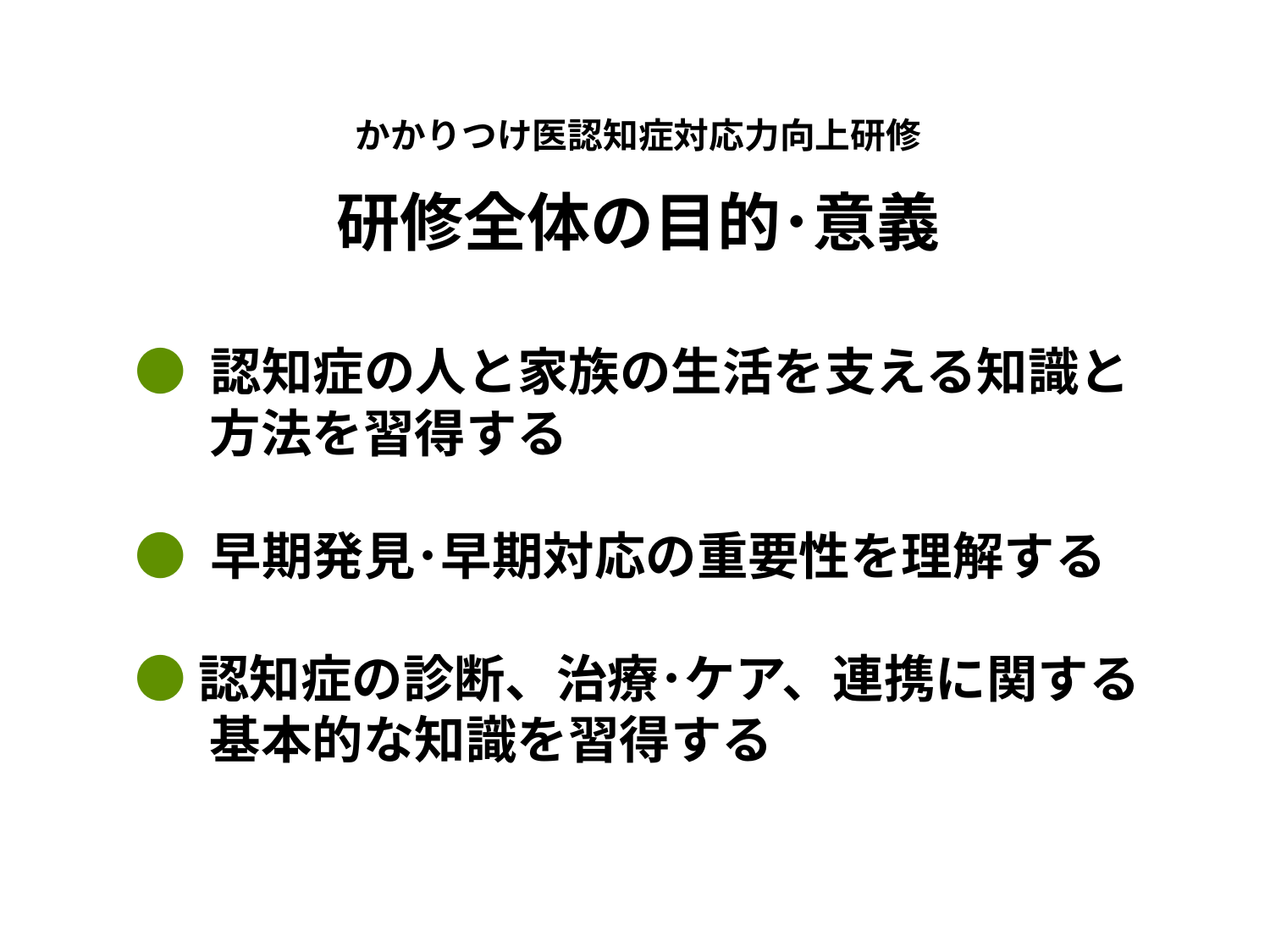

かかりつけ医認知症対応力向上研修

研修全体の目的･意義
● 認知症の人と家族の生活を支える知識と
　  方法を習得する
● 早期発見･早期対応の重要性を理解する
● 認知症の診断、治療･ケア、連携に関する
　  基本的な知識を習得する